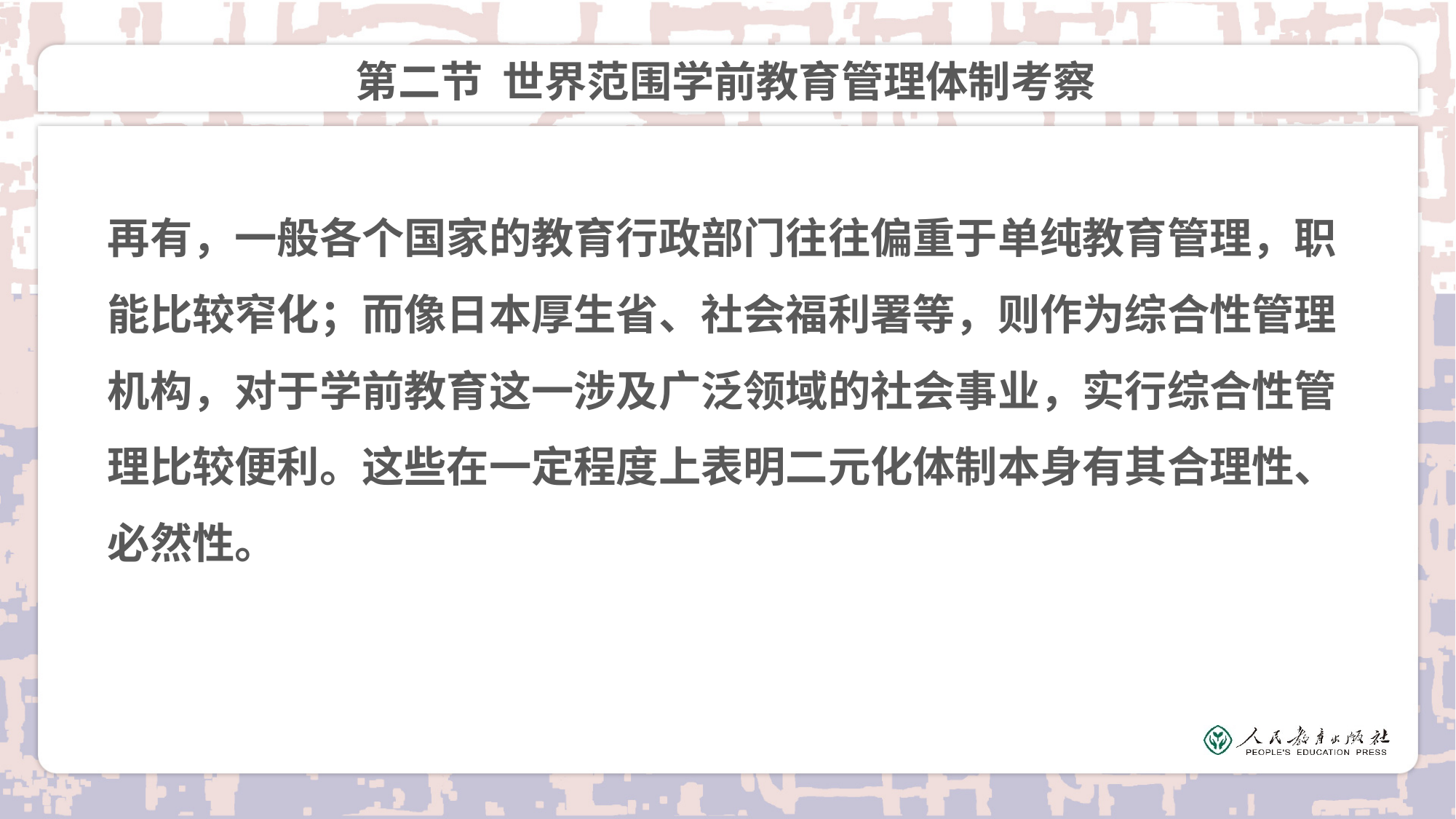

# 第二节  世界范围学前教育管理体制考察
再有，一般各个国家的教育行政部门往往偏重于单纯教育管理，职能比较窄化；而像日本厚生省、社会福利署等，则作为综合性管理机构，对于学前教育这一涉及广泛领域的社会事业，实行综合性管理比较便利。这些在一定程度上表明二元化体制本身有其合理性、必然性。